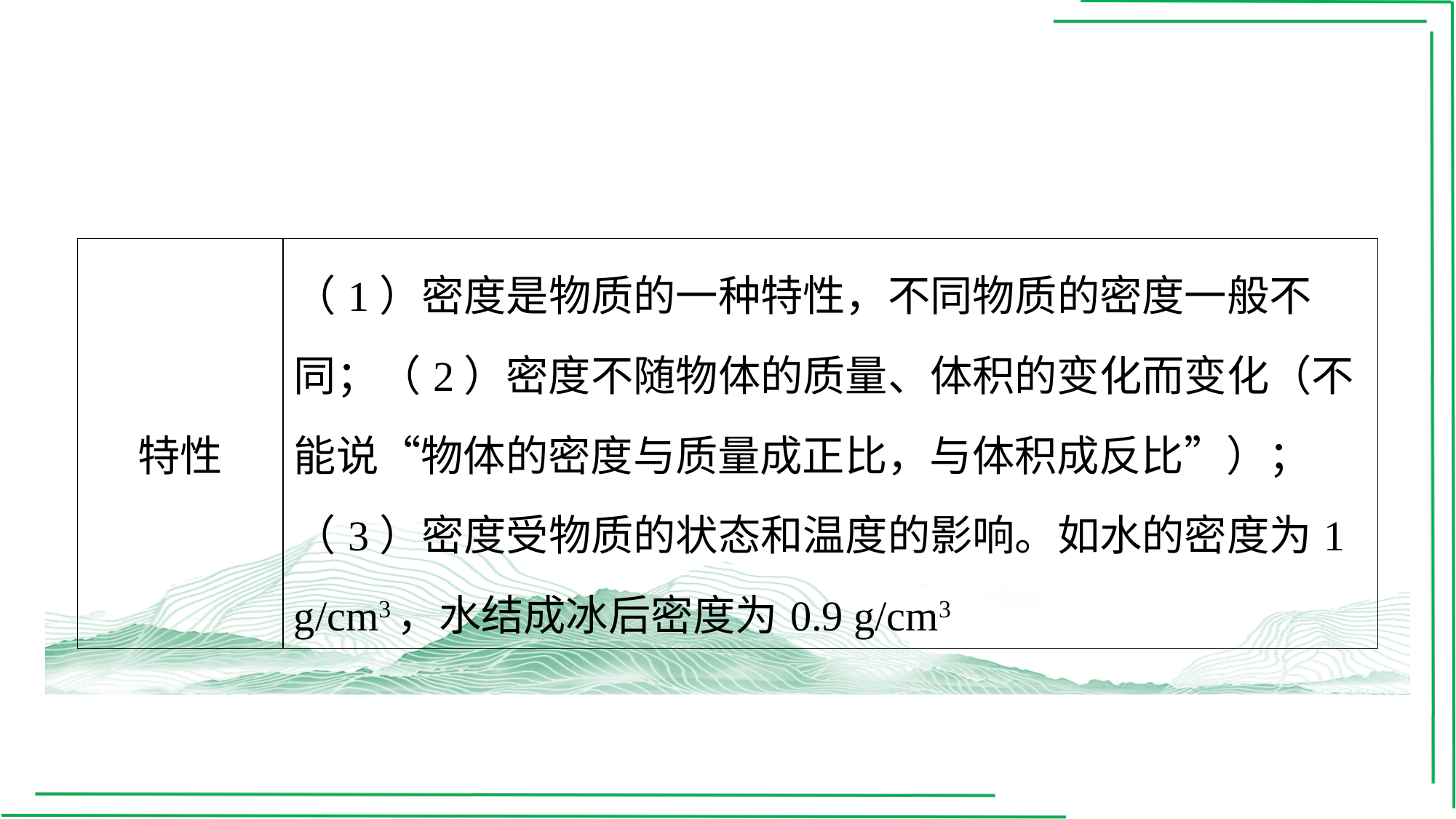

| 特性 | （1）密度是物质的一种特性，不同物质的密度一般不同；（2）密度不随物体的质量、体积的变化而变化（不能说“物体的密度与质量成正比，与体积成反比”）；（3）密度受物质的状态和温度的影响。如水的密度为1 g/cm3，水结成冰后密度为0.9 g/cm3 |
| --- | --- |